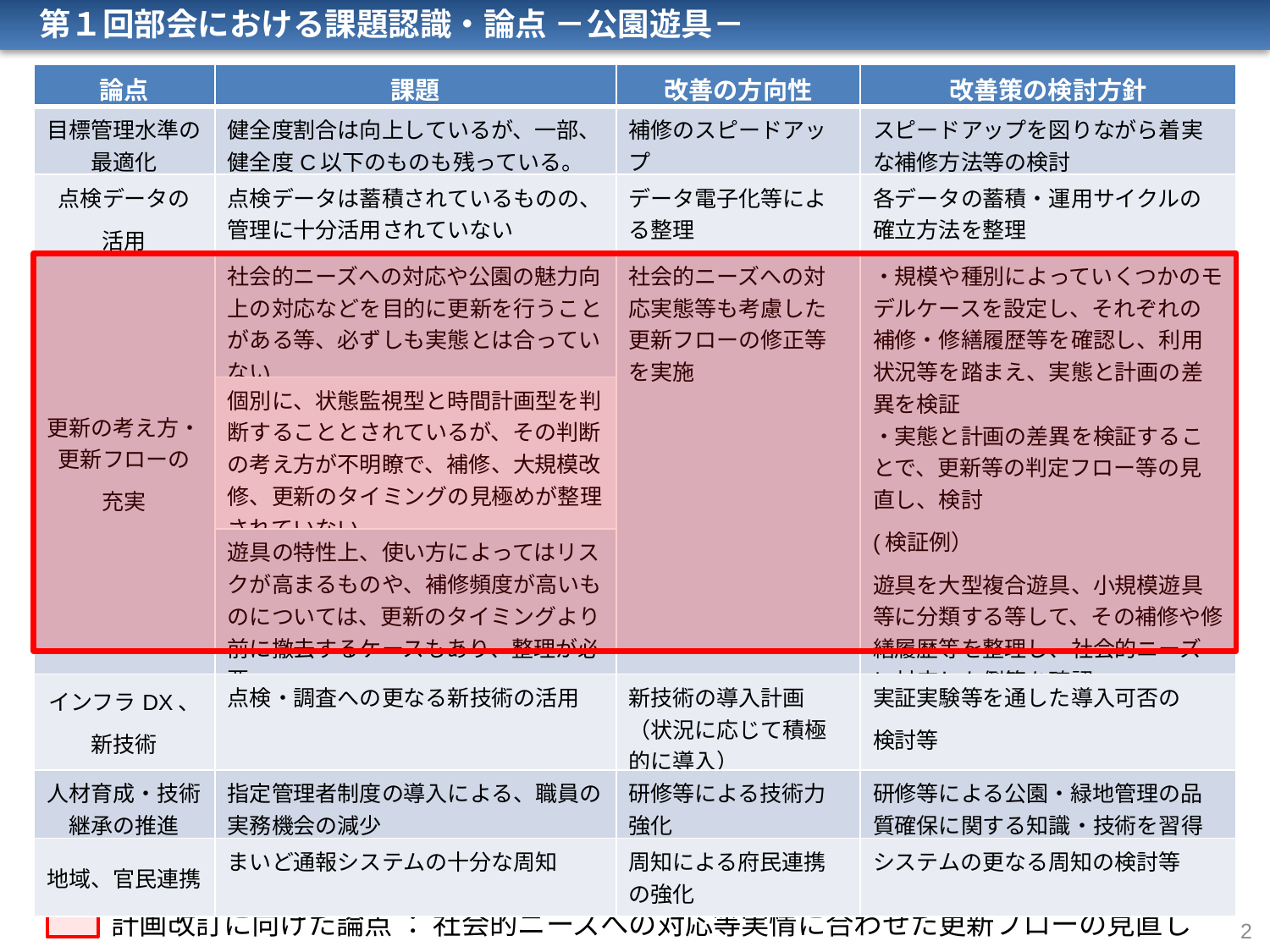

第１回部会における課題認識・論点 －公園遊具－
| 論点 | 課題 | 改善の方向性 | 改善策の検討方針 |
| --- | --- | --- | --- |
| 目標管理水準の最適化 | 健全度割合は向上しているが、一部、健全度C以下のものも残っている。 | 補修のスピードアップ | スピードアップを図りながら着実な補修方法等の検討 |
| 点検データの 活用 | 点検データは蓄積されているものの、 管理に十分活用されていない | データ電子化等による整理 | 各データの蓄積・運用サイクルの 確立方法を整理 |
| 更新の考え方・更新フローの 充実 | 社会的ニーズへの対応や公園の魅力向上の対応などを目的に更新を行うことがある等、必ずしも実態とは合っていない | 社会的ニーズへの対応実態等も考慮した更新フローの修正等を実施 | ・規模や種別によっていくつかのモデルケースを設定し、それぞれの補修・修繕履歴等を確認し、利用状況等を踏まえ、実態と計画の差異を検証 ・実態と計画の差異を検証することで、更新等の判定フロー等の見直し、検討 (検証例） 遊具を大型複合遊具、小規模遊具等に分類する等して、その補修や修繕履歴等を整理し、社会的ニーズに対応した例等を確認 |
|  | 個別に、状態監視型と時間計画型を判断することとされているが、その判断の考え方が不明瞭で、補修、大規模改修、更新のタイミングの見極めが整理されていない |  | 実態と計画の差異を検証することで、更新等の判定フロー等の見直し、検討を行う。 |
|  | 遊具の特性上、使い方によってはリスクが高まるものや、補修頻度が高いものについては、更新のタイミングより前に撤去するケースもあり、整理が必要 |  |  |
| インフラDX、 新技術 | 点検・調査への更なる新技術の活用 | 新技術の導入計画（状況に応じて積極的に導入） | 実証実験等を通した導入可否の 検討等 |
| 人材育成・技術継承の推進 | 指定管理者制度の導入による、職員の実務機会の減少 | 研修等による技術力強化 | 研修等による公園・緑地管理の品質確保に関する知識・技術を習得 |
| 地域、官民連携 | まいど通報システムの十分な周知 | 周知による府民連携の強化 | システムの更なる周知の検討等 |

2
　　　　計画改訂に向けた論点 ： 社会的ニーズへの対応等実情に合わせた更新フローの見直し

2